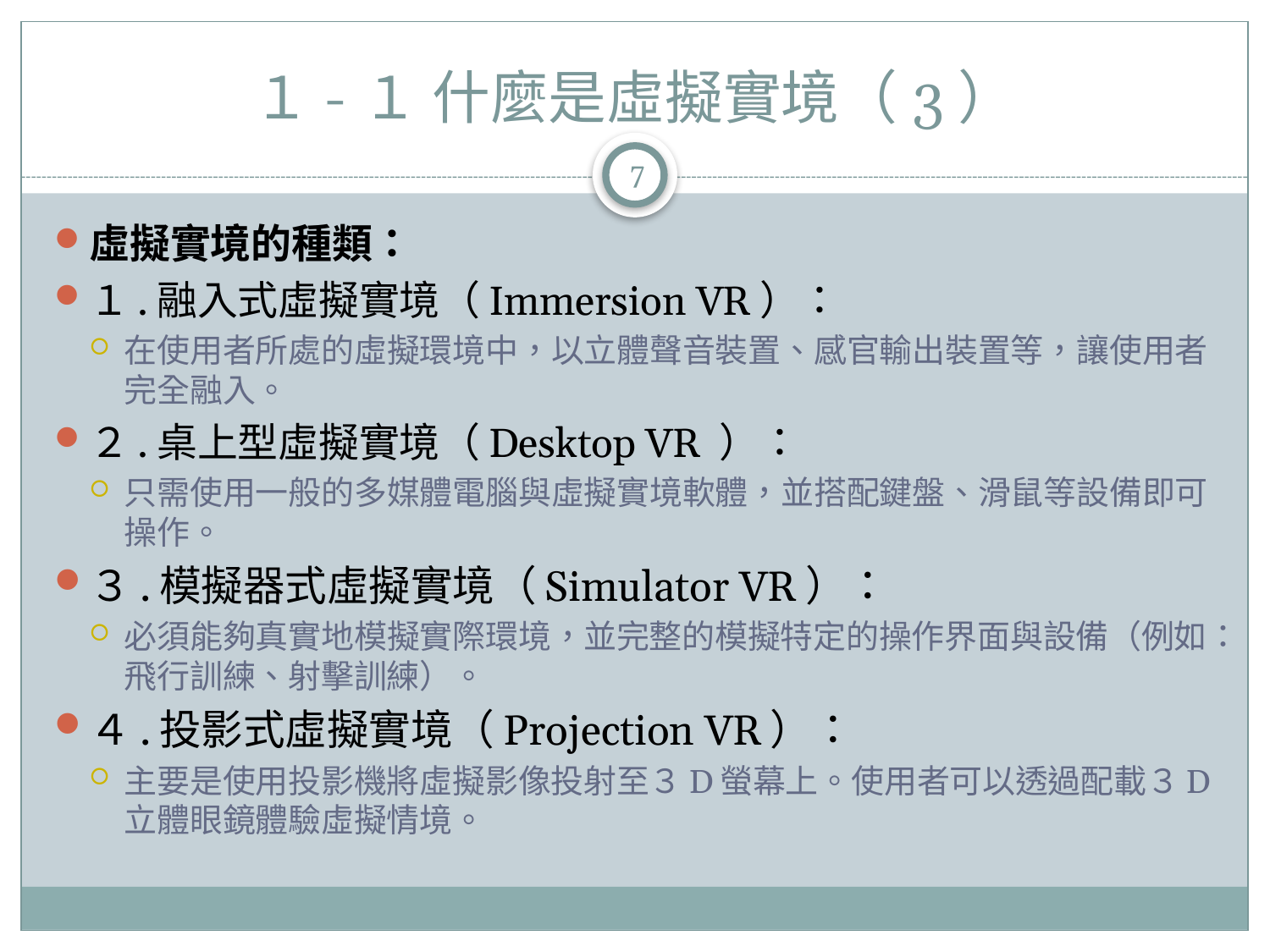

# １-１ 什麼是虛擬實境（3）
7
虛擬實境的種類：
１.融入式虛擬實境（Immersion VR）：
在使用者所處的虛擬環境中，以立體聲音裝置、感官輸出裝置等，讓使用者完全融入。
２.桌上型虛擬實境（Desktop VR ）：
只需使用一般的多媒體電腦與虛擬實境軟體，並搭配鍵盤、滑鼠等設備即可操作。
３.模擬器式虛擬實境（Simulator VR）：
必須能夠真實地模擬實際環境，並完整的模擬特定的操作界面與設備（例如：飛行訓練、射擊訓練）。
４.投影式虛擬實境（Projection VR）：
主要是使用投影機將虛擬影像投射至３D螢幕上。使用者可以透過配載３D立體眼鏡體驗虛擬情境。